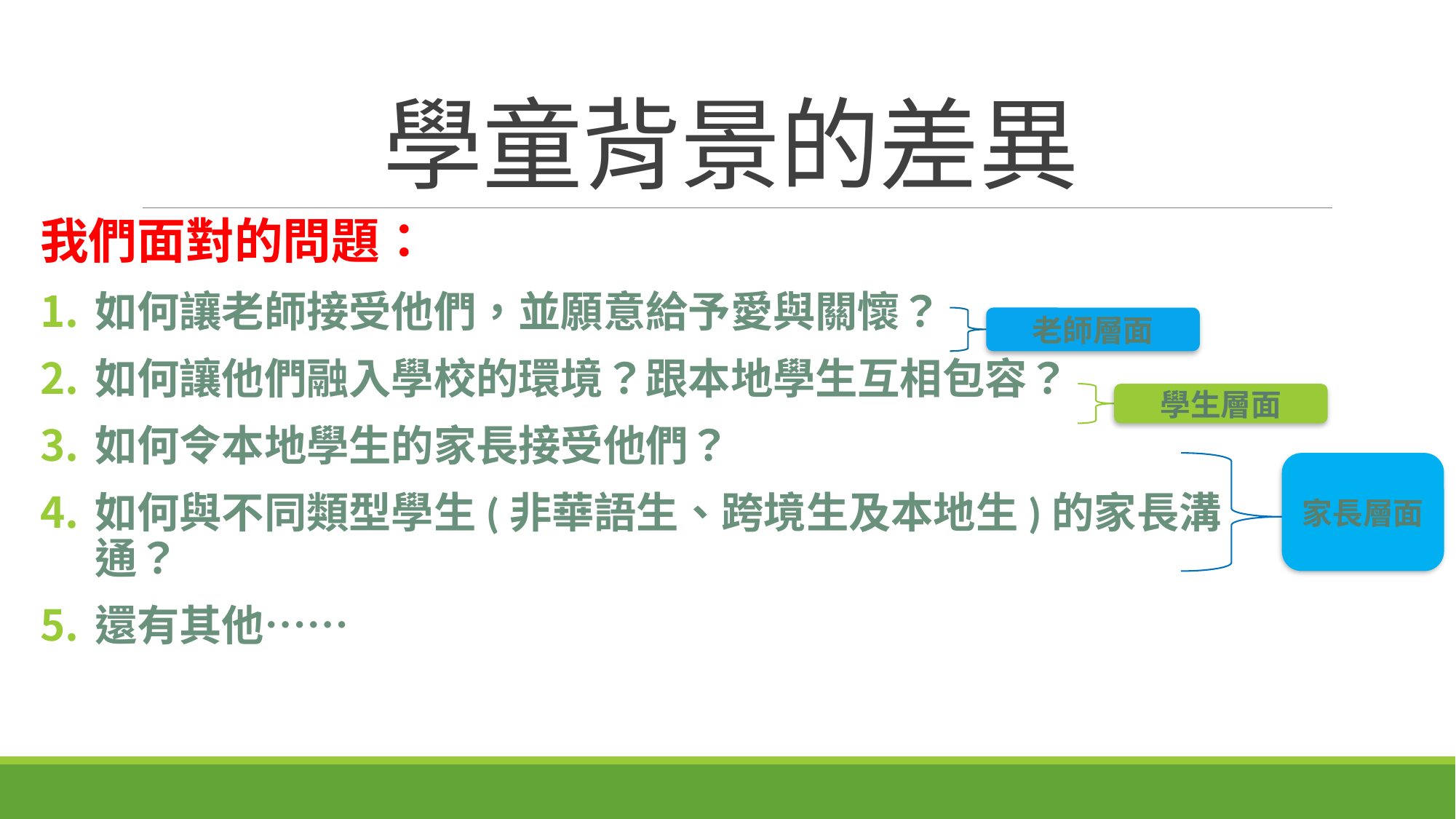

# 學童背景的差異
我們面對的問題：
如何讓老師接受他們，並願意給予愛與關懷？
如何讓他們融入學校的環境？跟本地學生互相包容？
如何令本地學生的家長接受他們？
如何與不同類型學生(非華語生、跨境生及本地生)的家長溝通？
還有其他……

老師層面

學生層面

家長層面